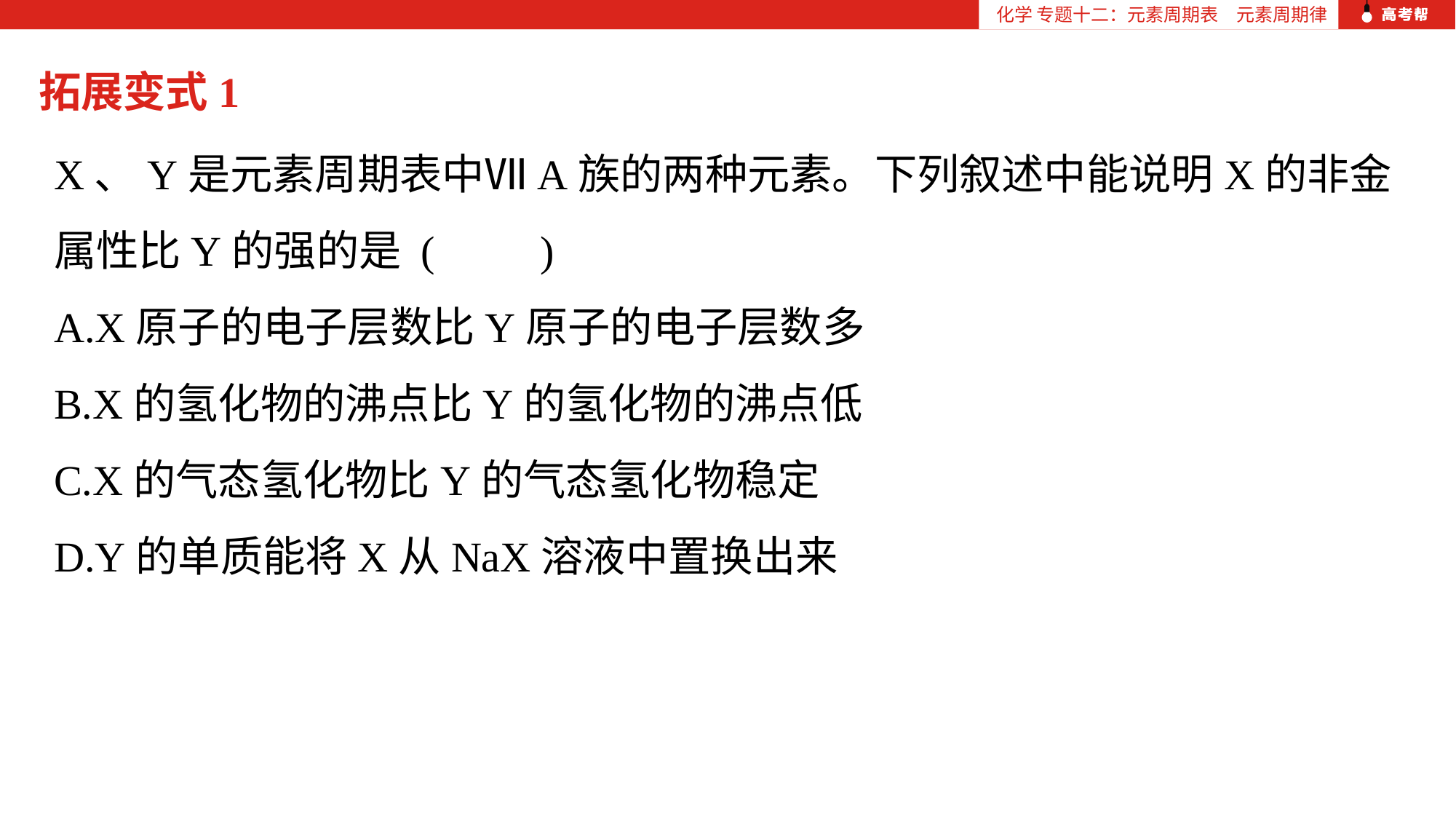

化学 专题十二：元素周期表　元素周期律

拓展变式1
X、Y是元素周期表中ⅦA族的两种元素。下列叙述中能说明X的非金属性比Y的强的是 (　　)
A.X原子的电子层数比Y原子的电子层数多
B.X的氢化物的沸点比Y的氢化物的沸点低
C.X的气态氢化物比Y的气态氢化物稳定
D.Y的单质能将X从NaX溶液中置换出来